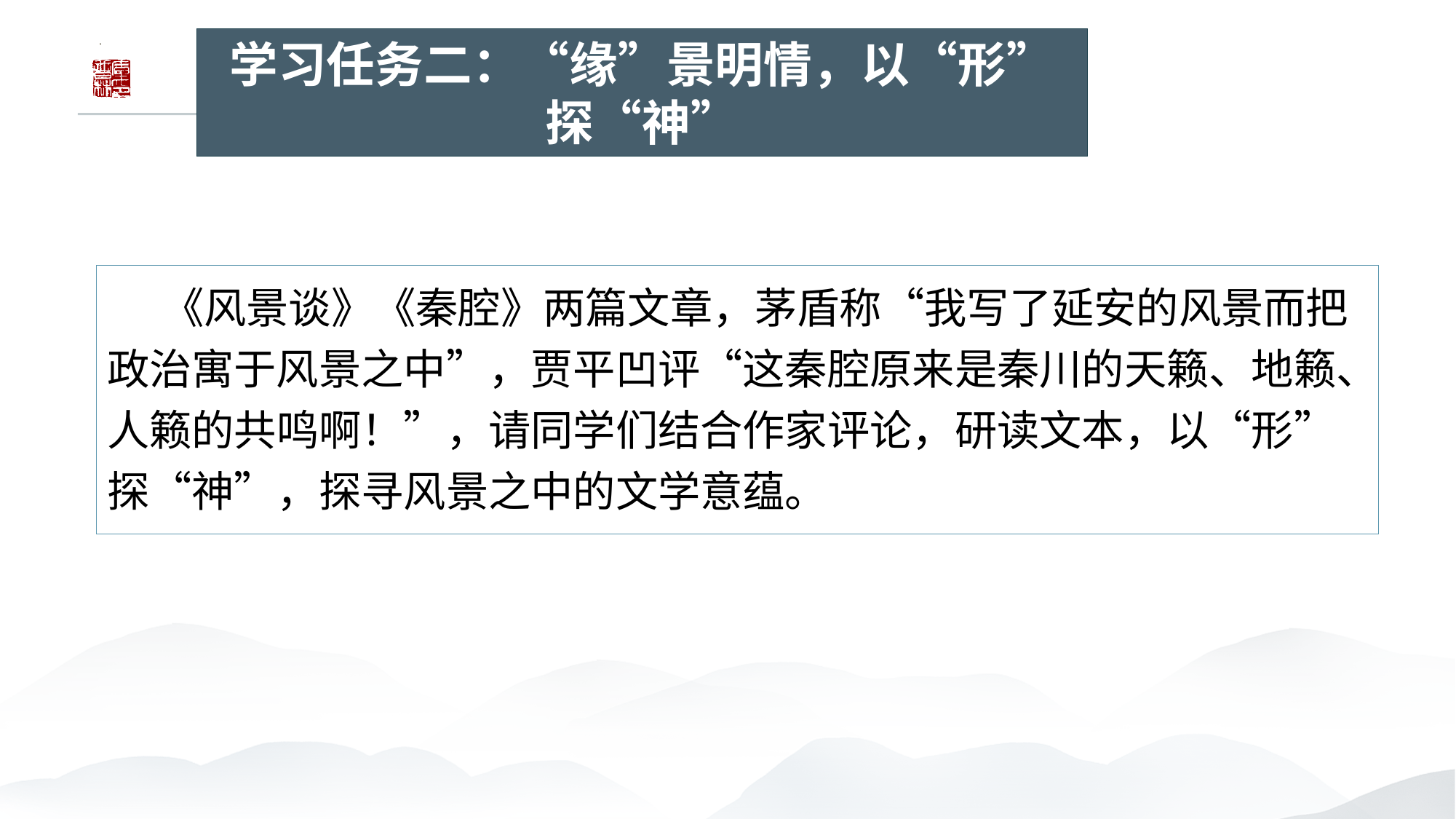

学习任务二：“缘”景明情，以“形”探“神”
《风景谈》《秦腔》两篇文章，茅盾称“我写了延安的风景而把政治寓于风景之中”，贾平凹评“这秦腔原来是秦川的天籁、地籁、人籁的共鸣啊！”，请同学们结合作家评论，研读文本，以“形”探“神”，探寻风景之中的文学意蕴。

北国 晨号

桃林 小憩